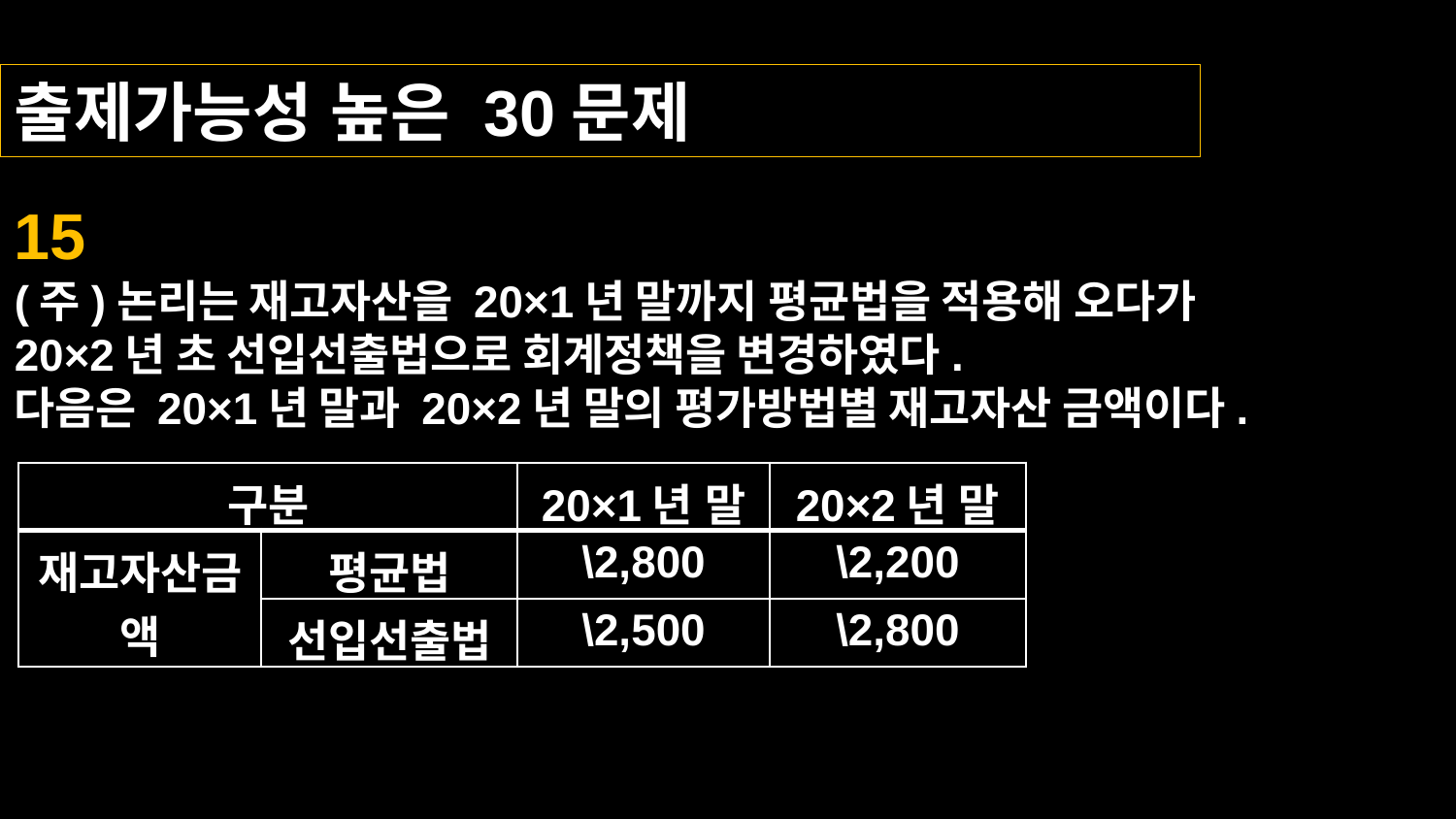

출제가능성 높은 30문제
15
(주)논리는 재고자산을 20×1년 말까지 평균법을 적용해 오다가
20×2년 초 선입선출법으로 회계정책을 변경하였다.
다음은 20×1년 말과 20×2년 말의 평가방법별 재고자산 금액이다.

| 구분 |  | 20×1년 말 | 20×2년 말 |
| --- | --- | --- | --- |
| 재고자산금액 | 평균법 | \2,800 | \2,200 |
|  | 선입선출법 | \2,500 | \2,800 |